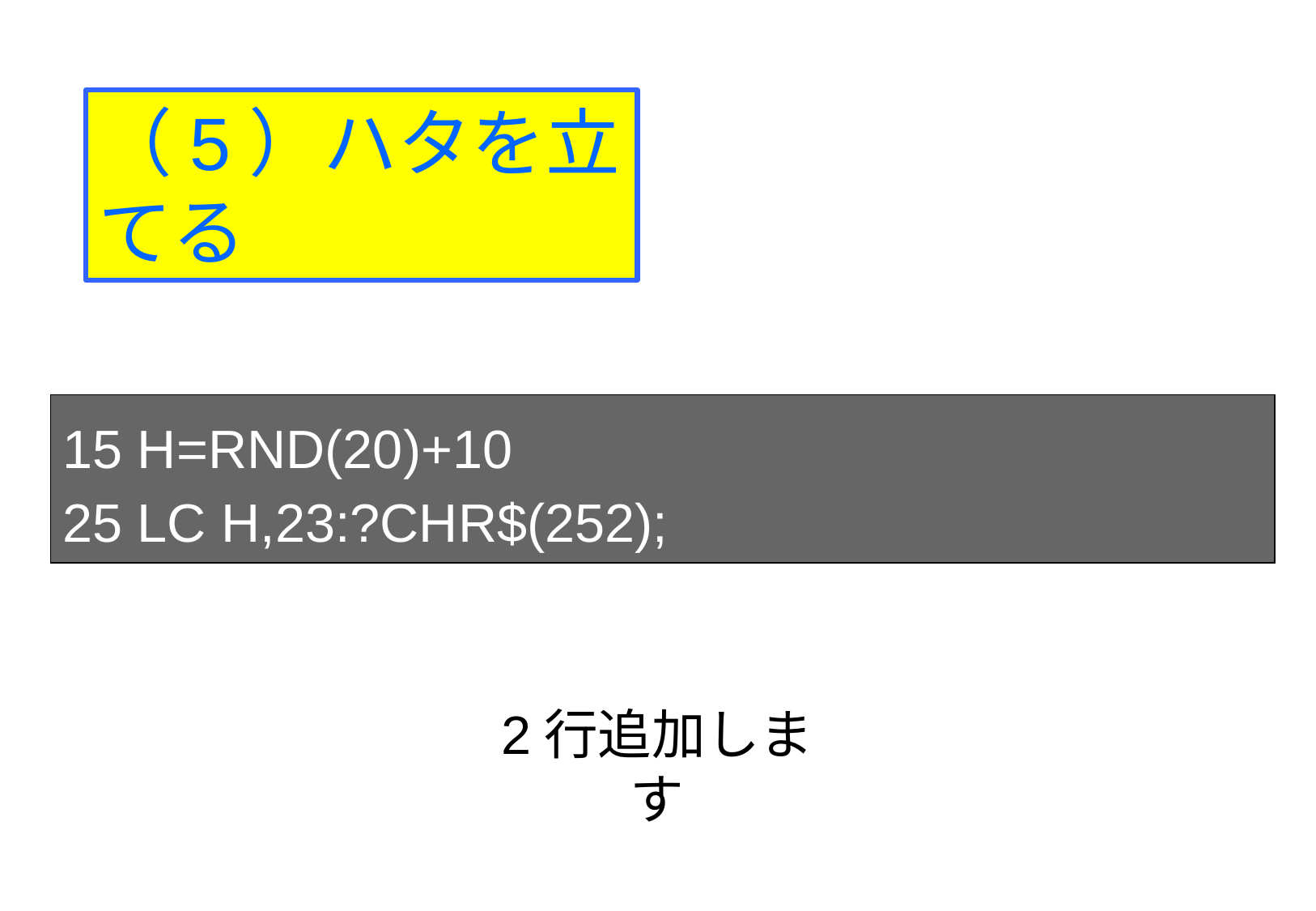

（5）ハタを立てる
15 H=RND(20)+10
25 LC H,23:?CHR$(252);
2行追加します